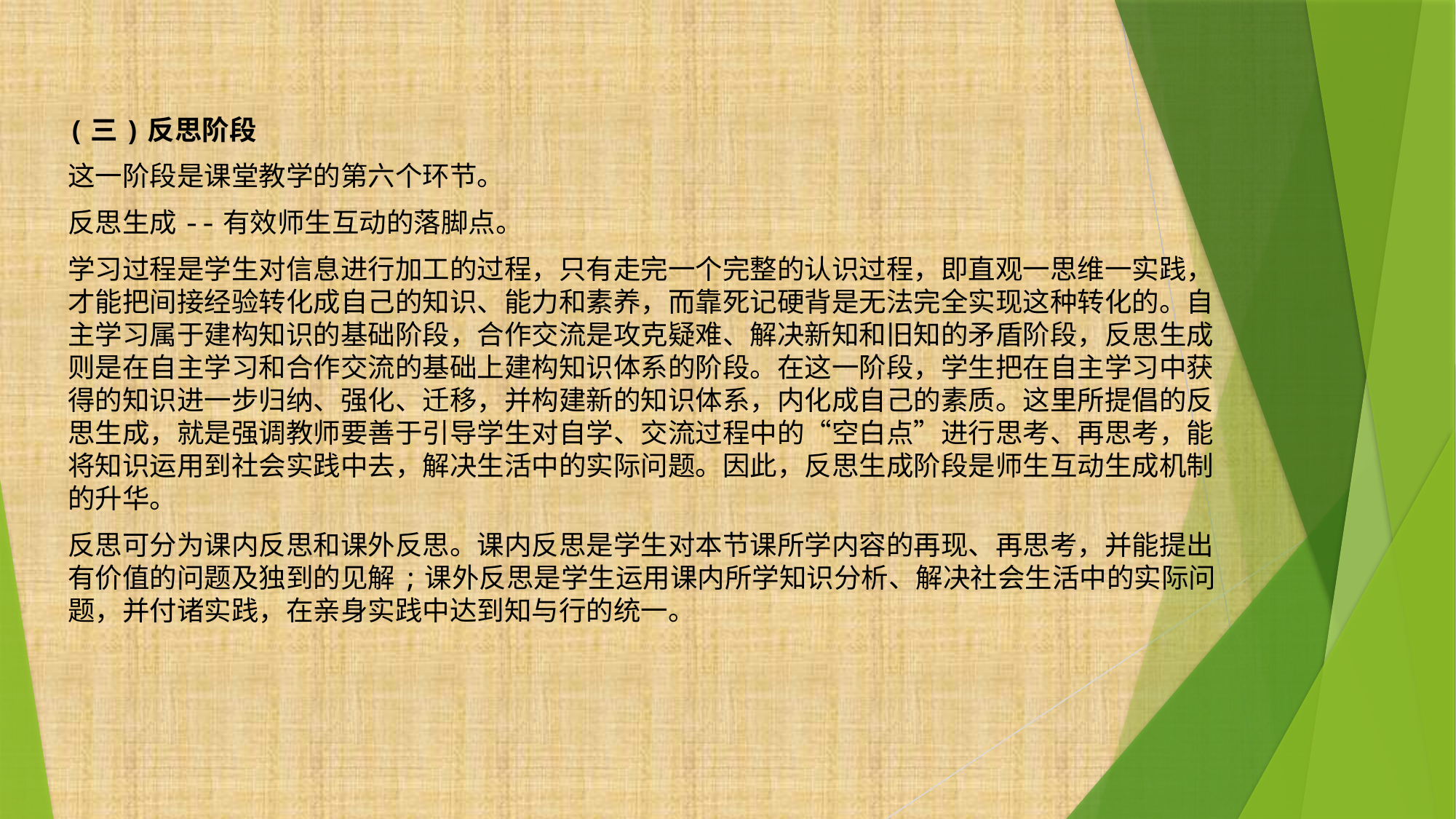

(三)反思阶段
这一阶段是课堂教学的第六个环节。
反思生成--有效师生互动的落脚点。
学习过程是学生对信息进行加工的过程，只有走完一个完整的认识过程，即直观一思维一实践，才能把间接经验转化成自己的知识、能力和素养，而靠死记硬背是无法完全实现这种转化的。自主学习属于建构知识的基础阶段，合作交流是攻克疑难、解决新知和旧知的矛盾阶段，反思生成则是在自主学习和合作交流的基础上建构知识体系的阶段。在这一阶段，学生把在自主学习中获得的知识进一步归纳、强化、迁移，并构建新的知识体系，内化成自己的素质。这里所提倡的反思生成，就是强调教师要善于引导学生对自学、交流过程中的“空白点”进行思考、再思考，能将知识运用到社会实践中去，解决生活中的实际问题。因此，反思生成阶段是师生互动生成机制的升华。
反思可分为课内反思和课外反思。课内反思是学生对本节课所学内容的再现、再思考，并能提出有价值的问题及独到的见解;课外反思是学生运用课内所学知识分析、解决社会生活中的实际问题，并付诸实践，在亲身实践中达到知与行的统一。